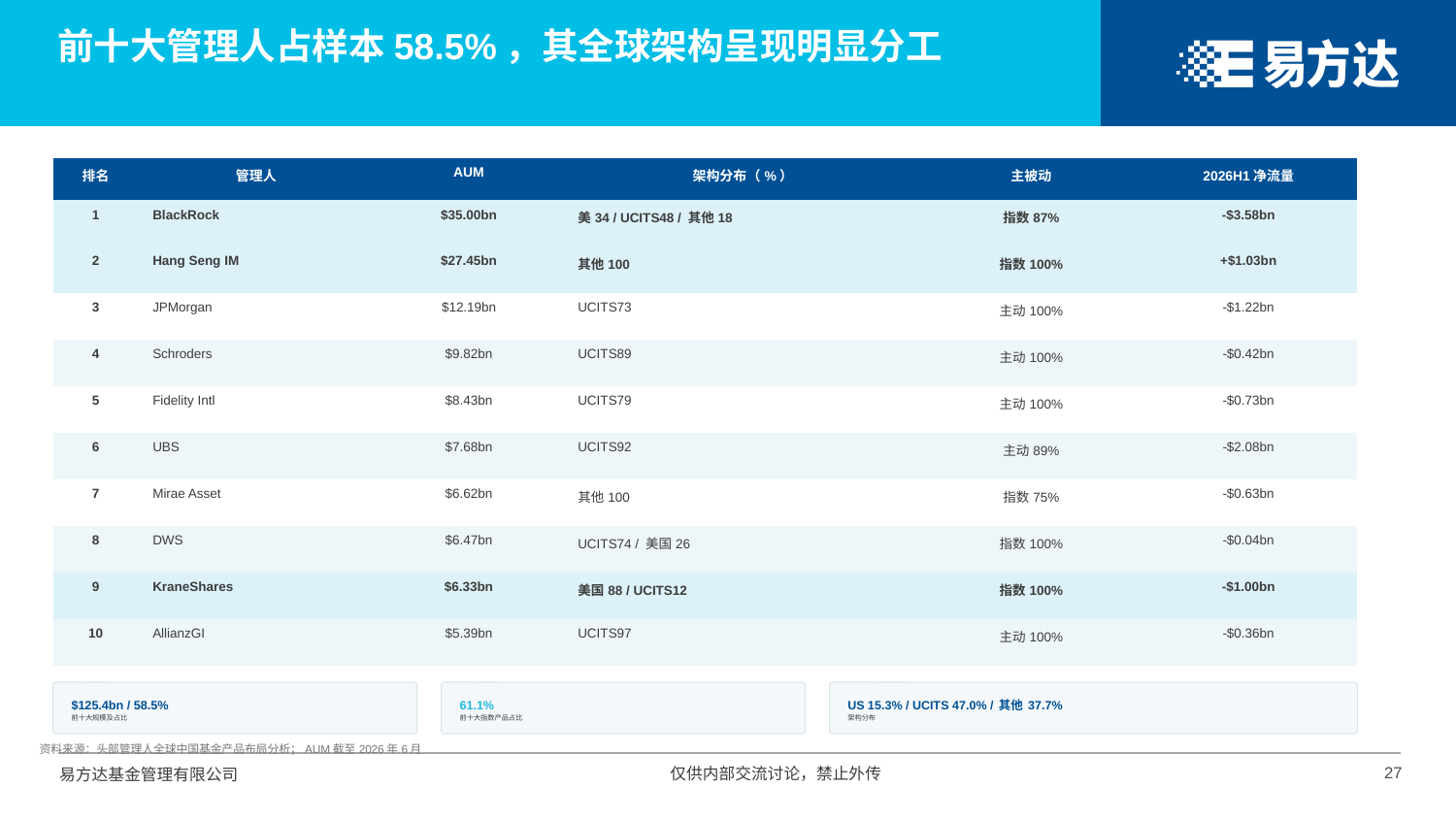

前十大管理人占样本58.5%，其全球架构呈现明显分工
| 排名 | 管理人 | AUM | 架构分布（%） | 主被动 | 2026H1净流量 |
| --- | --- | --- | --- | --- | --- |
| 1 | BlackRock | $35.00bn | 美34 / UCITS48 / 其他18 | 指数87% | -$3.58bn |
| 2 | Hang Seng IM | $27.45bn | 其他100 | 指数100% | +$1.03bn |
| 3 | JPMorgan | $12.19bn | UCITS73 | 主动100% | -$1.22bn |
| 4 | Schroders | $9.82bn | UCITS89 | 主动100% | -$0.42bn |
| 5 | Fidelity Intl | $8.43bn | UCITS79 | 主动100% | -$0.73bn |
| 6 | UBS | $7.68bn | UCITS92 | 主动89% | -$2.08bn |
| 7 | Mirae Asset | $6.62bn | 其他100 | 指数75% | -$0.63bn |
| 8 | DWS | $6.47bn | UCITS74 / 美国26 | 指数100% | -$0.04bn |
| 9 | KraneShares | $6.33bn | 美国88 / UCITS12 | 指数100% | -$1.00bn |
| 10 | AllianzGI | $5.39bn | UCITS97 | 主动100% | -$0.36bn |

$125.4bn / 58.5%
61.1%
US 15.3% / UCITS 47.0% / 其他 37.7%
前十大规模及占比
前十大指数产品占比
架构分布
资料来源：头部管理人全球中国基金产品布局分析；AUM截至2026年6月